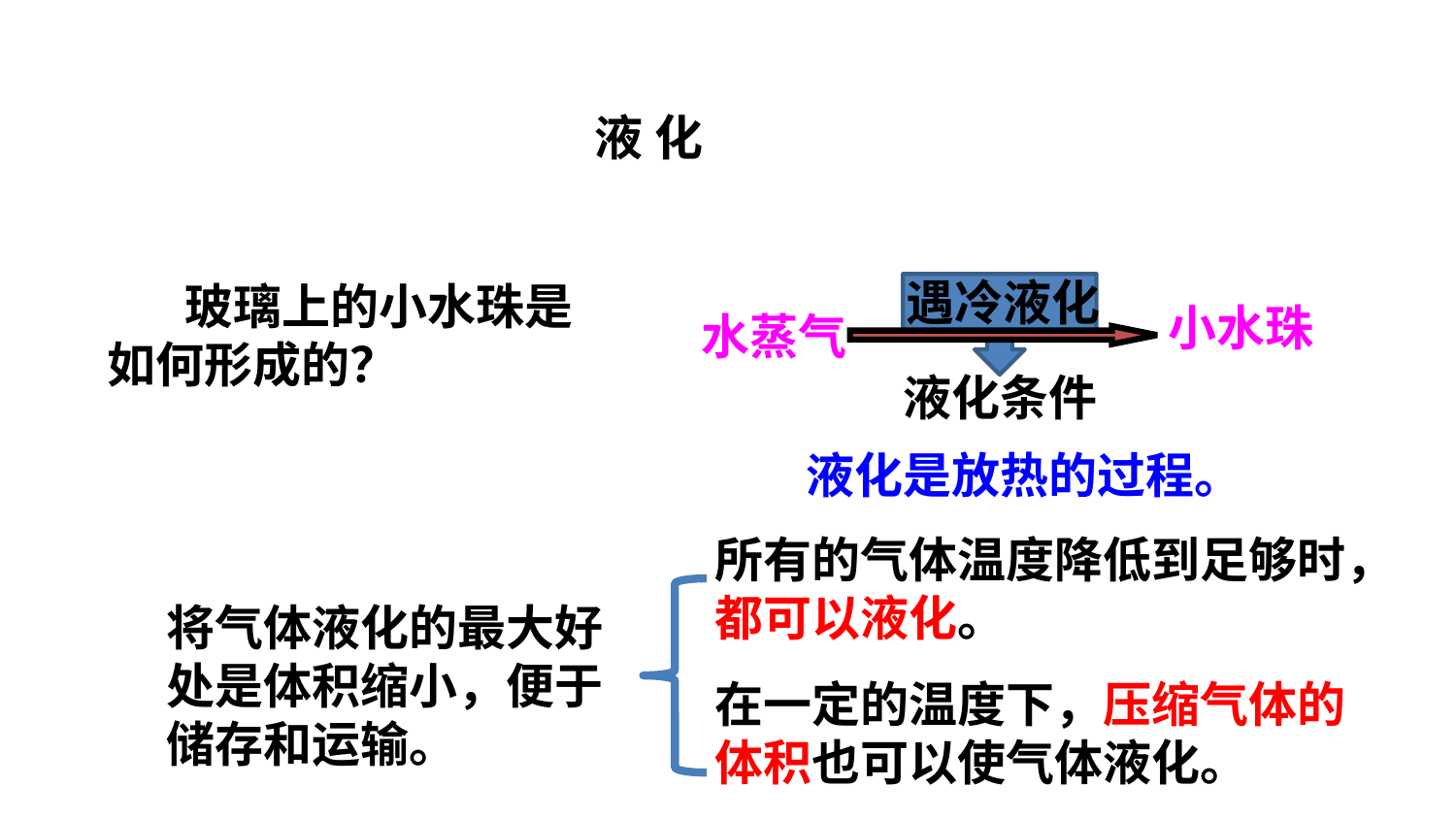

液 化
遇冷液化

      玻璃上的小水珠是如何形成的？

小水珠
水蒸气
液化条件
液化是放热的过程。
所有的气体温度降低到足够时，都可以液化。

将气体液化的最大好处是体积缩小，便于储存和运输。
在一定的温度下，压缩气体的体积也可以使气体液化。